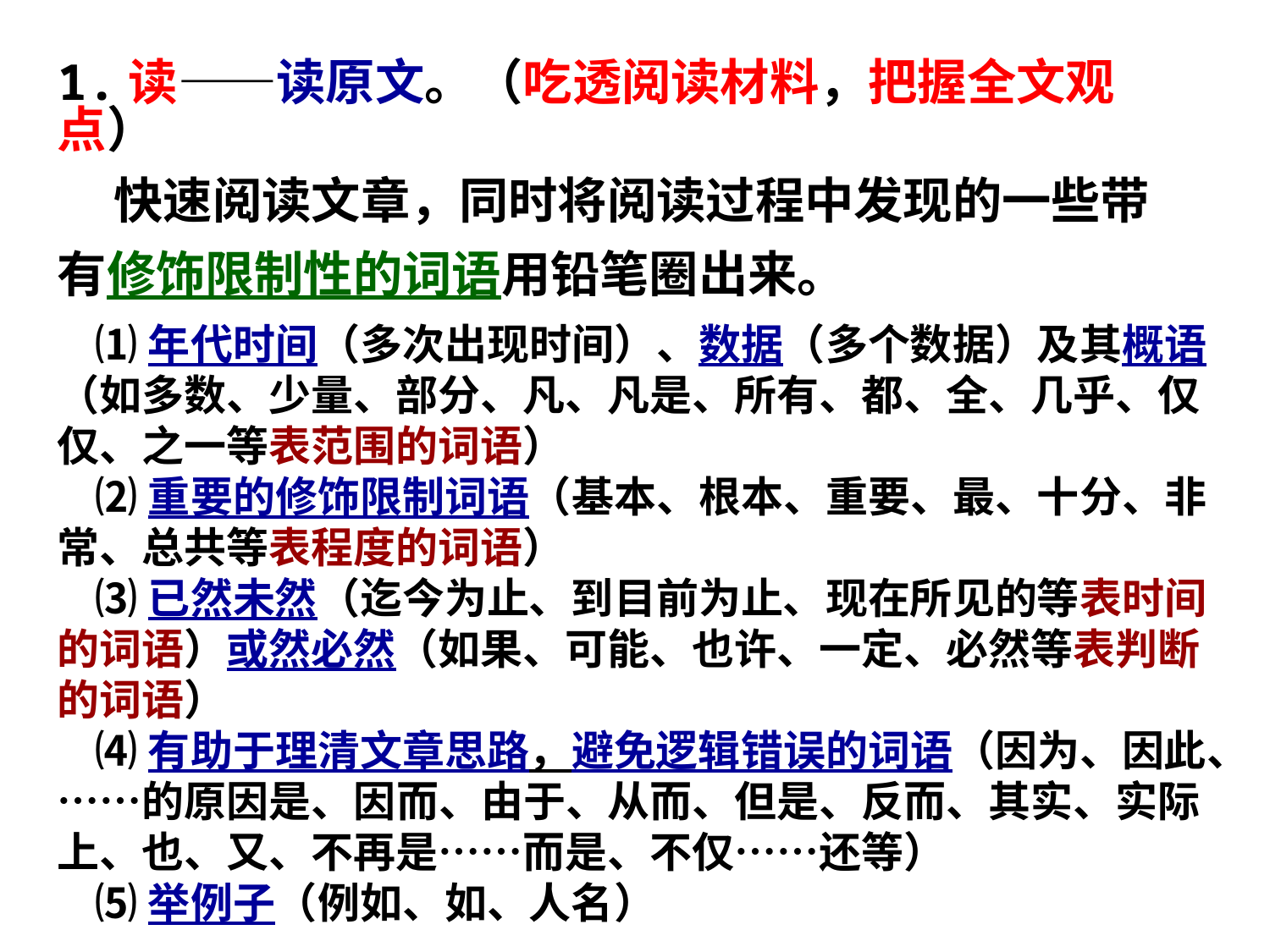

1.读——读原文。（吃透阅读材料，把握全文观点）
    快速阅读文章，同时将阅读过程中发现的一些带

有修饰限制性的词语用铅笔圈出来。

    ⑴年代时间（多次出现时间）、数据（多个数据）及其概语（如多数、少量、部分、凡、凡是、所有、都、全、几乎、仅仅、之一等表范围的词语）
    ⑵重要的修饰限制词语（基本、根本、重要、最、十分、非常、总共等表程度的词语）
    ⑶已然未然（迄今为止、到目前为止、现在所见的等表时间的词语）或然必然（如果、可能、也许、一定、必然等表判断的词语）
    ⑷有助于理清文章思路，避免逻辑错误的词语（因为、因此、……的原因是、因而、由于、从而、但是、反而、其实、实际上、也、又、不再是……而是、不仅……还等）
    ⑸举例子（例如、如、人名）